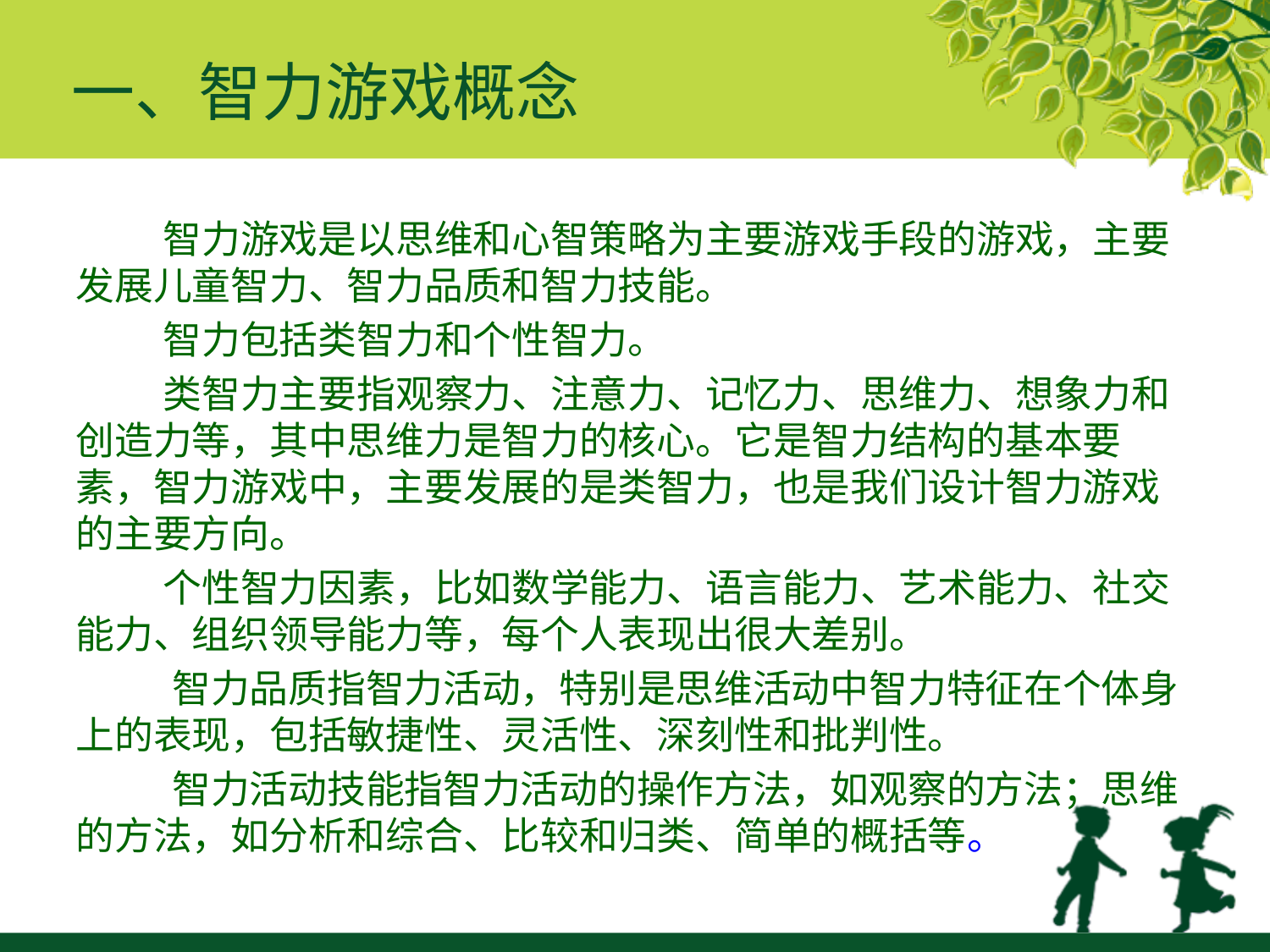

# 一、智力游戏概念
         智力游戏是以思维和心智策略为主要游戏手段的游戏，主要发展儿童智力、智力品质和智力技能。
         智力包括类智力和个性智力。
         类智力主要指观察力、注意力、记忆力、思维力、想象力和创造力等，其中思维力是智力的核心。它是智力结构的基本要素，智力游戏中，主要发展的是类智力，也是我们设计智力游戏的主要方向。
         个性智力因素，比如数学能力、语言能力、艺术能力、社交能力、组织领导能力等，每个人表现出很大差别。
          智力品质指智力活动，特别是思维活动中智力特征在个体身上的表现，包括敏捷性、灵活性、深刻性和批判性。
          智力活动技能指智力活动的操作方法，如观察的方法；思维的方法，如分析和综合、比较和归类、简单的概括等。